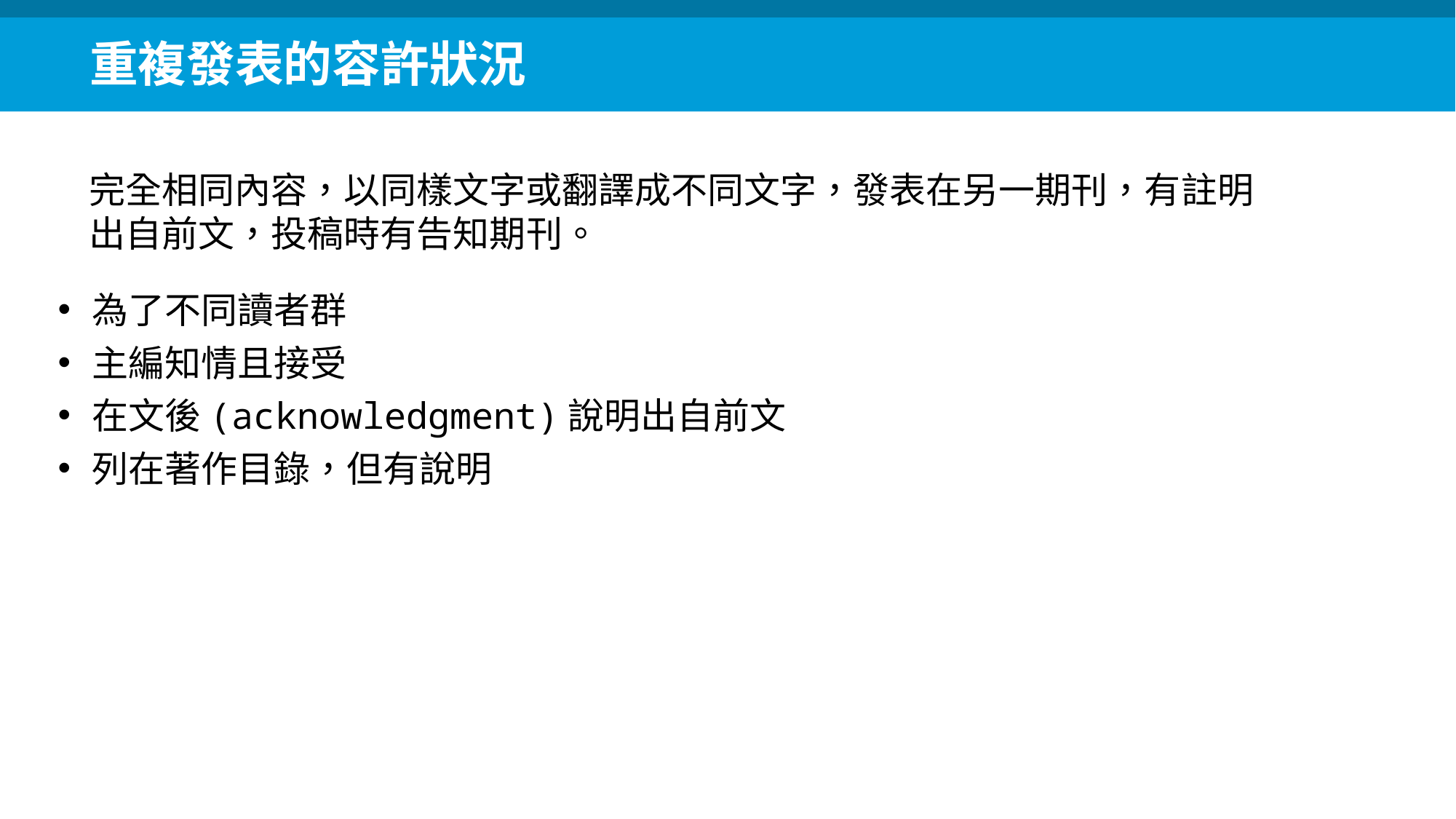

重複發表的容許狀況
完全相同內容，以同樣文字或翻譯成不同文字，發表在另一期刊，有註明出自前文，投稿時有告知期刊。
為了不同讀者群
主編知情且接受
在文後(acknowledgment)說明出自前文
列在著作目錄，但有說明